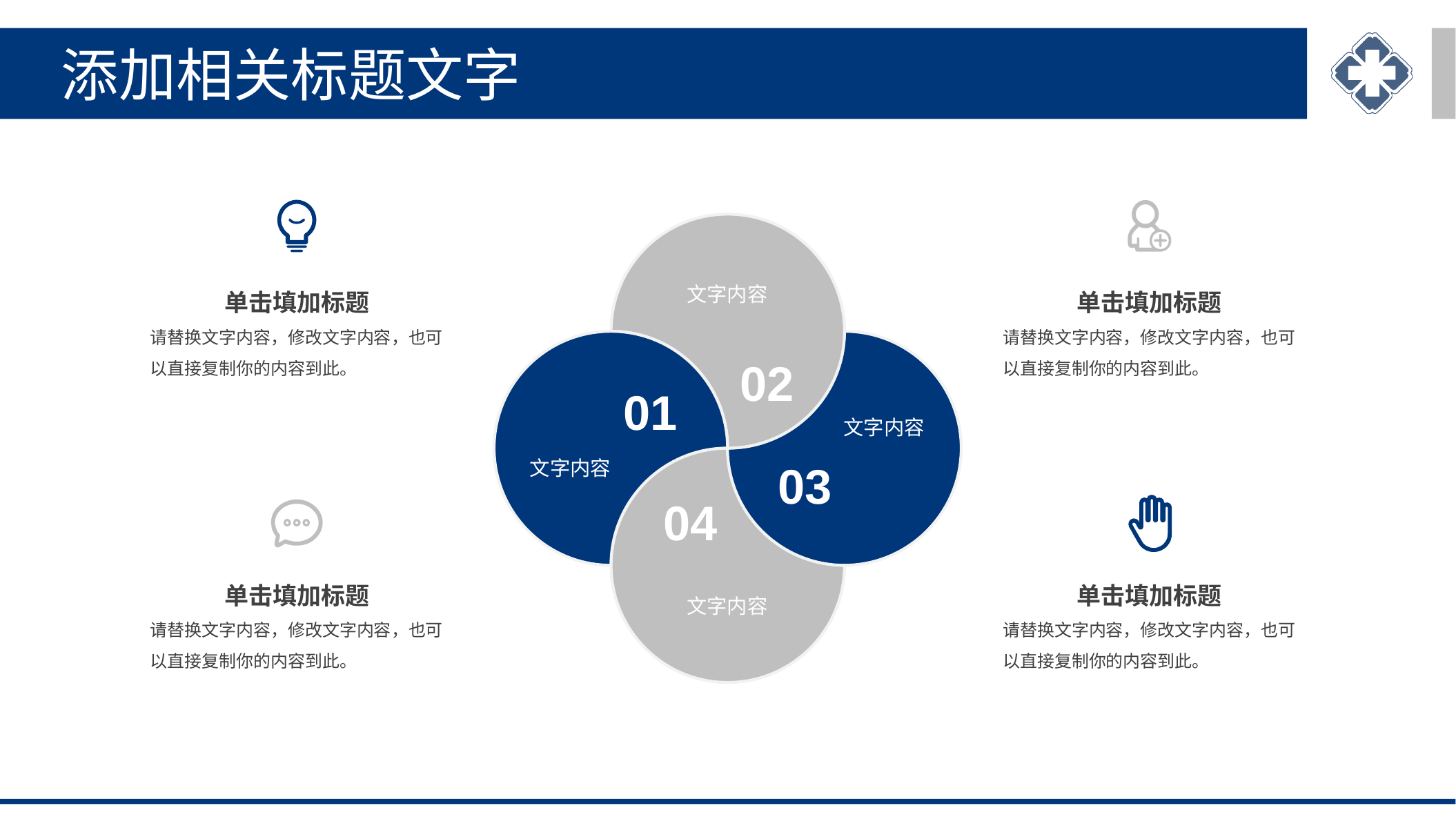

添加相关标题文字

文字内容
单击填加标题
请替换文字内容，修改文字内容，也可以直接复制你的内容到此。
单击填加标题
请替换文字内容，修改文字内容，也可以直接复制你的内容到此。

02
01
文字内容

文字内容
03
04

单击填加标题
请替换文字内容，修改文字内容，也可以直接复制你的内容到此。
单击填加标题
请替换文字内容，修改文字内容，也可以直接复制你的内容到此。
文字内容